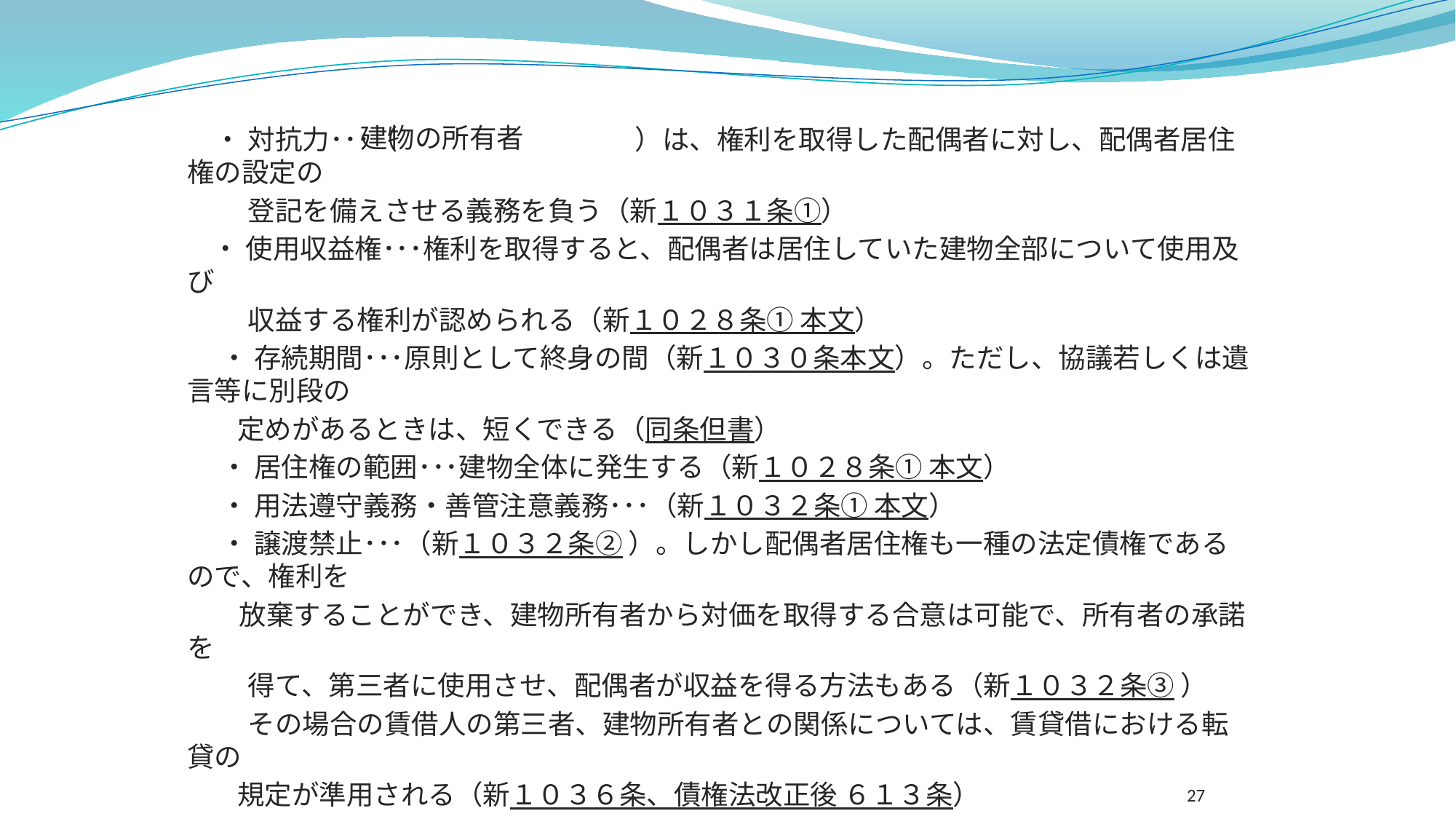

建物の所有者
　・ 対抗力･･･（　　　　　  　　 　）は、権利を取得した配偶者に対し、配偶者居住権の設定の
　　 登記を備えさせる義務を負う（新１０３１条①）
   ・ 使用収益権･･･権利を取得すると、配偶者は居住していた建物全部について使用及び
　　 収益する権利が認められる（新１０２８条① 本文）
　 ・ 存続期間･･･原則として終身の間（新１０３０条本文）。ただし、協議若しくは遺言等に別段の
       定めがあるときは、短くできる（同条但書）
　 ・ 居住権の範囲･･･建物全体に発生する（新１０２８条① 本文）
　 ・ 用法遵守義務・善管注意義務･･･（新１０３２条① 本文）
　 ・ 譲渡禁止･･･（新１０３２条② ）。しかし配偶者居住権も一種の法定債権であるので、権利を
　    放棄することができ、建物所有者から対価を取得する合意は可能で、所有者の承諾を
　　 得て、第三者に使用させ、配偶者が収益を得る方法もある（新１０３２条③ ）
　　 その場合の賃借人の第三者、建物所有者との関係については、賃貸借における転貸の
       規定が準用される（新１０３６条、債権法改正後 ６１３条）

27